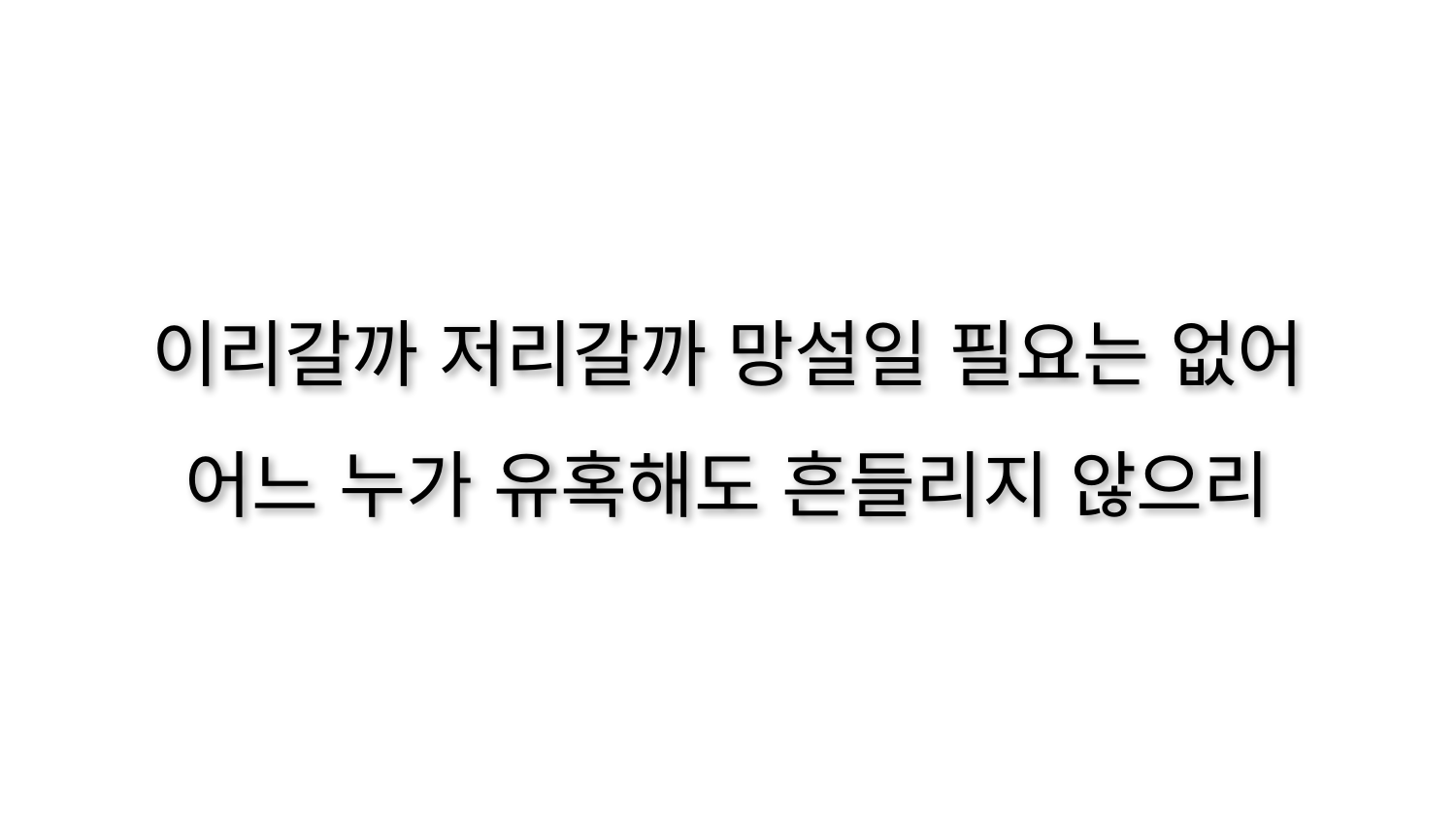

이리갈까 저리갈까 망설일 필요는 없어
어느 누가 유혹해도 흔들리지 않으리